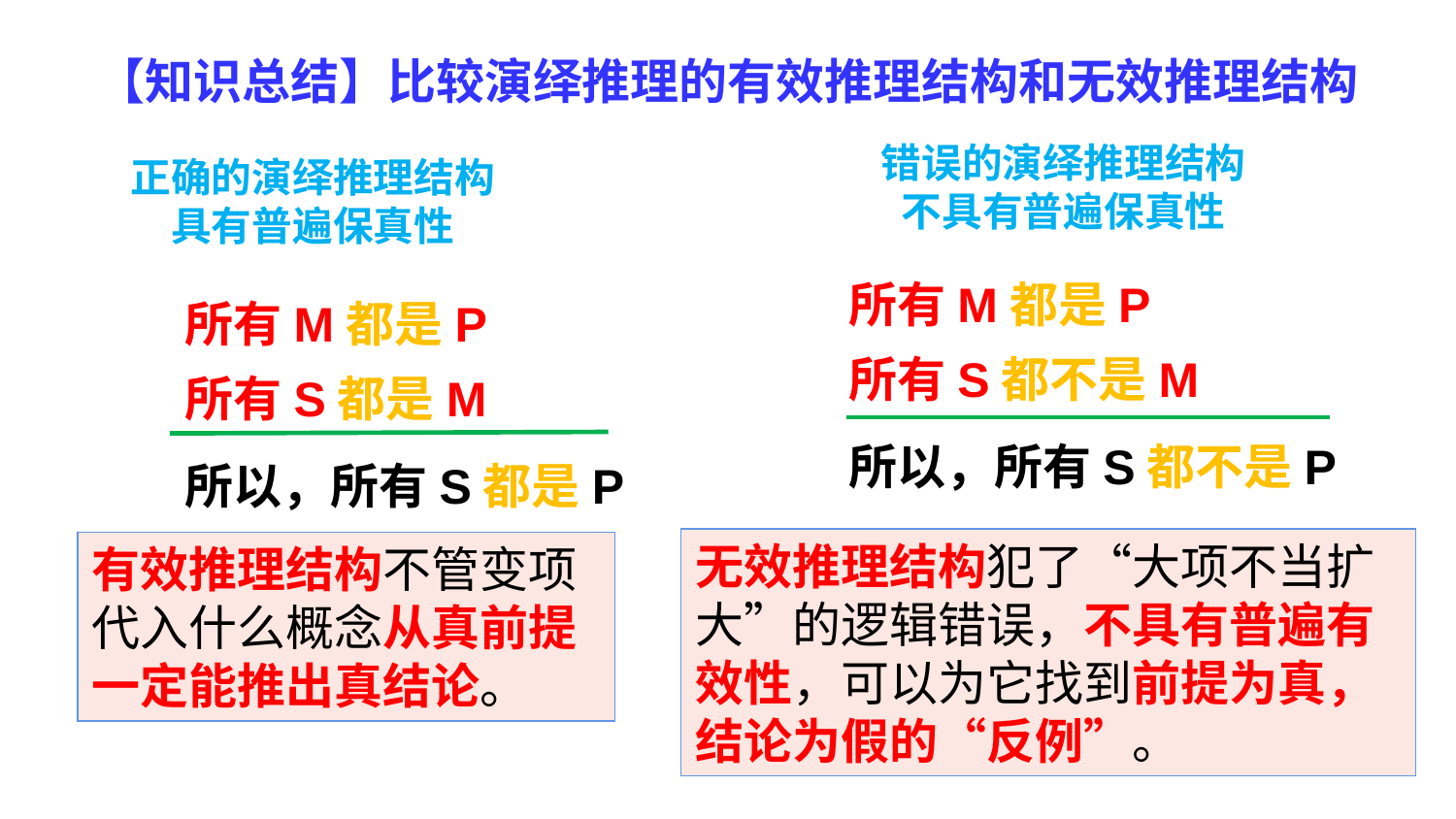

【知识总结】比较演绎推理的有效推理结构和无效推理结构
错误的演绎推理结构
不具有普遍保真性
正确的演绎推理结构
具有普遍保真性
所有M都是P
所有S都不是M
所以，所有S都不是P
所有M都是P
所有S都是M
所以，所有S都是P
无效推理结构犯了“大项不当扩大”的逻辑错误，不具有普遍有效性，可以为它找到前提为真，结论为假的“反例”。
有效推理结构不管变项代入什么概念从真前提一定能推出真结论。